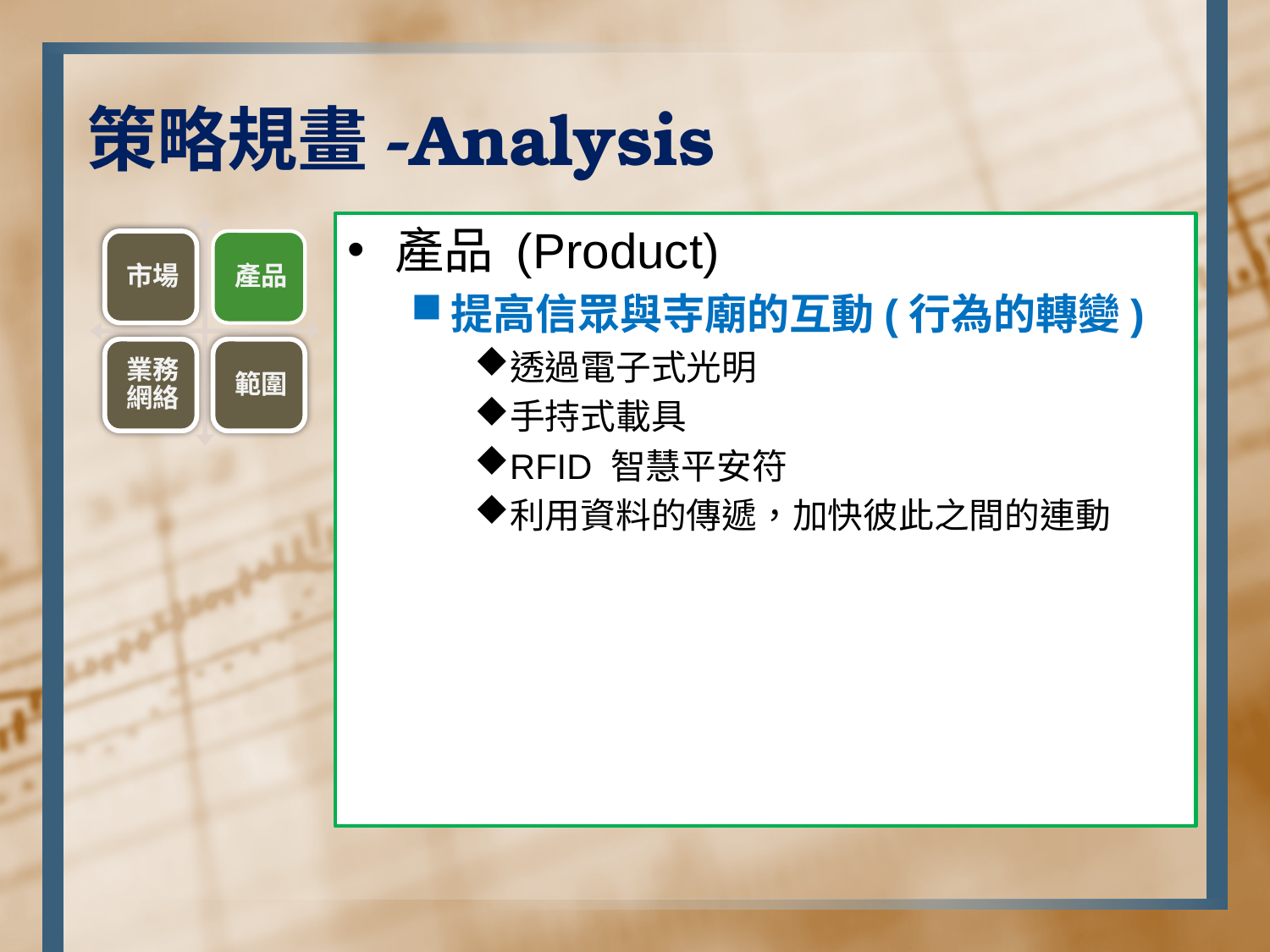

# 策略規畫-Analysis
產品 (Product)
提高信眾與寺廟的互動(行為的轉變)
透過電子式光明
手持式載具
RFID 智慧平安符
利用資料的傳遞，加快彼此之間的連動

市場
產品
業務網絡
範圍